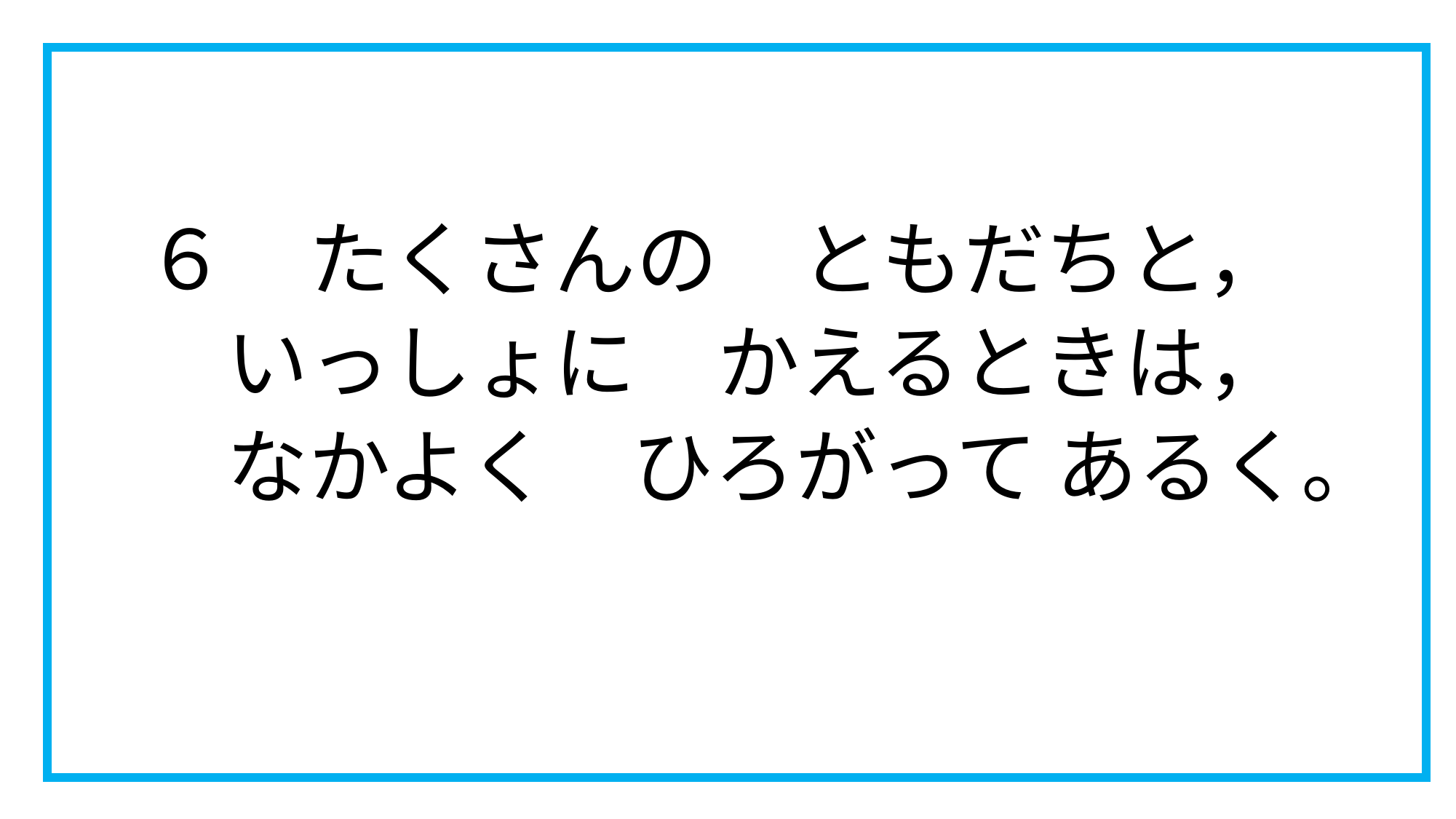

６　たくさんの　ともだちと，
　いっしょに　かえるときは，
　なかよく　ひろがって あるく。